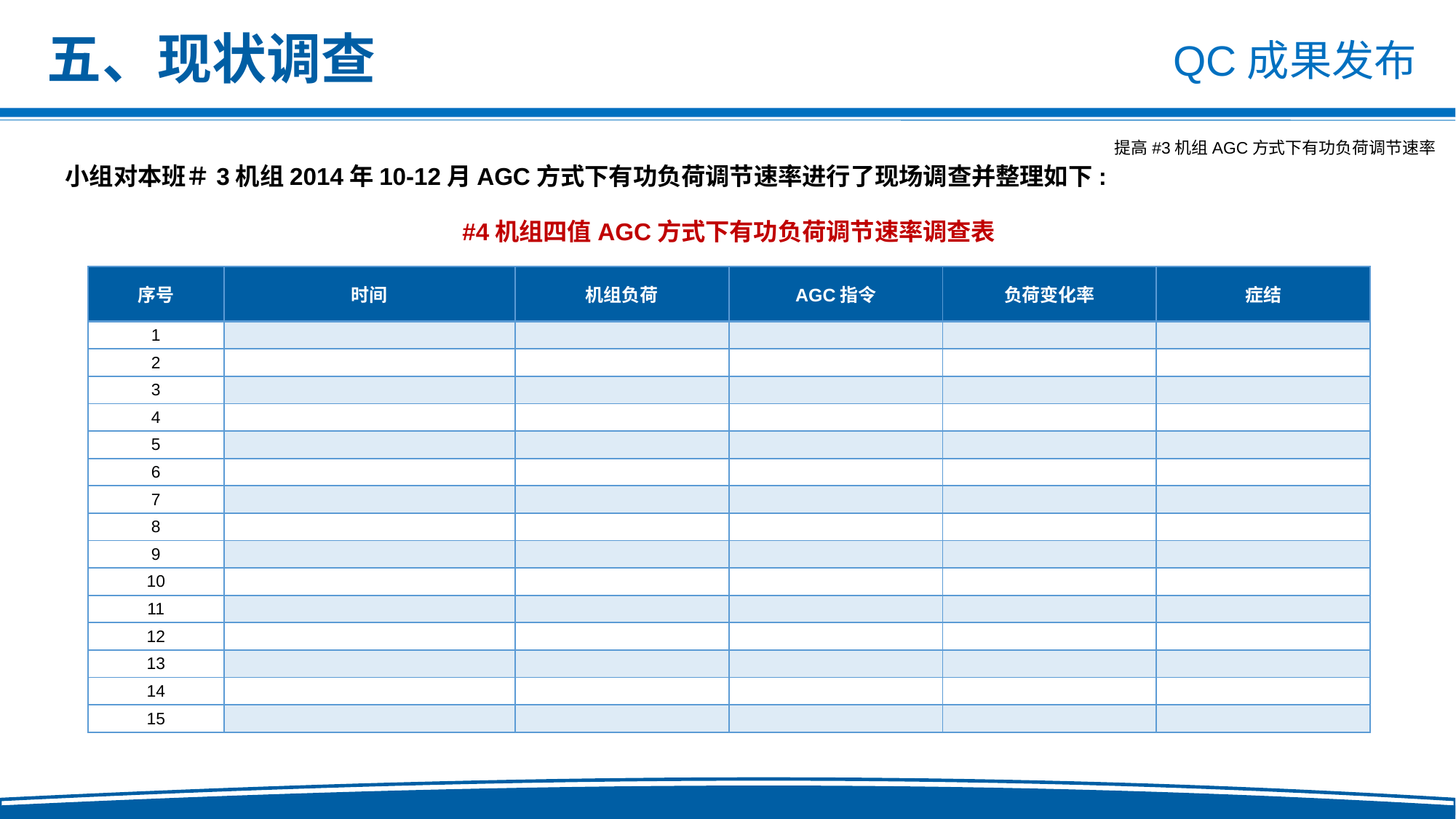

五、现状调查
小组对本班＃3机组2014年10-12月AGC方式下有功负荷调节速率进行了现场调查并整理如下:
#4机组四值AGC方式下有功负荷调节速率调查表
| 序号 | 时间 | 机组负荷 | AGC指令 | 负荷变化率 | 症结 |
| --- | --- | --- | --- | --- | --- |
| 1 |  |  |  |  |  |
| 2 |  |  |  |  |  |
| 3 |  |  |  |  |  |
| 4 |  |  |  |  |  |
| 5 |  |  |  |  |  |
| 6 |  |  |  |  |  |
| 7 |  |  |  |  |  |
| 8 |  |  |  |  |  |
| 9 |  |  |  |  |  |
| 10 |  |  |  |  |  |
| 11 |  |  |  |  |  |
| 12 |  |  |  |  |  |
| 13 |  |  |  |  |  |
| 14 |  |  |  |  |  |
| 15 |  |  |  |  |  |
.